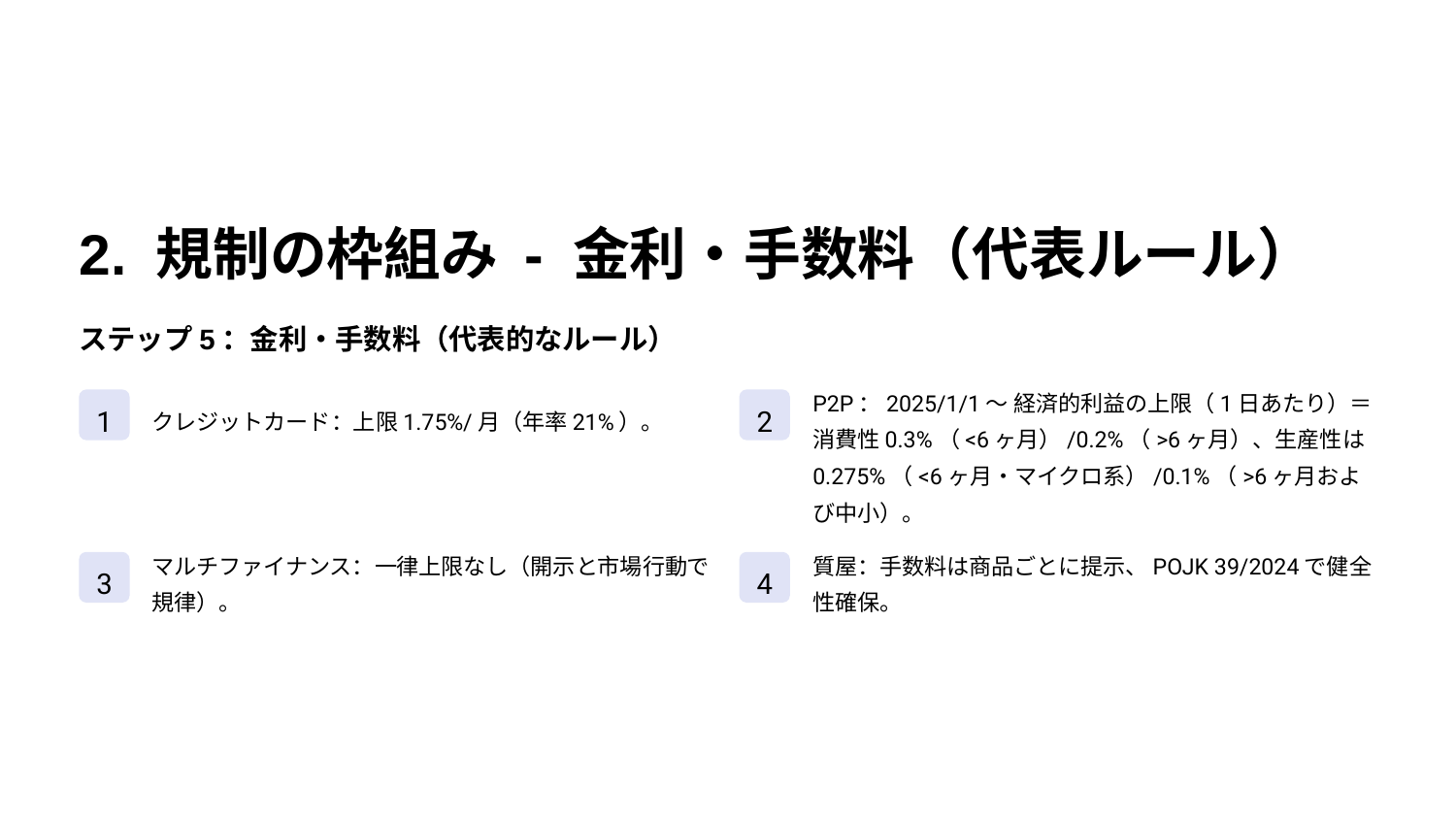

2. 規制の枠組み - 金利・手数料（代表ルール）
ステップ5：金利・手数料（代表的なルール）

1
2
クレジットカード：上限1.75%/月（年率21%）。
P2P：2025/1/1～ 経済的利益の上限（1日あたり）＝消費性0.3%（<6ヶ月）/0.2%（>6ヶ月）、生産性は0.275%（<6ヶ月・マイクロ系）/0.1%（>6ヶ月および中小）。

3
4
マルチファイナンス：一律上限なし（開示と市場行動で規律）。
質屋：手数料は商品ごとに提示、POJK 39/2024で健全性確保。